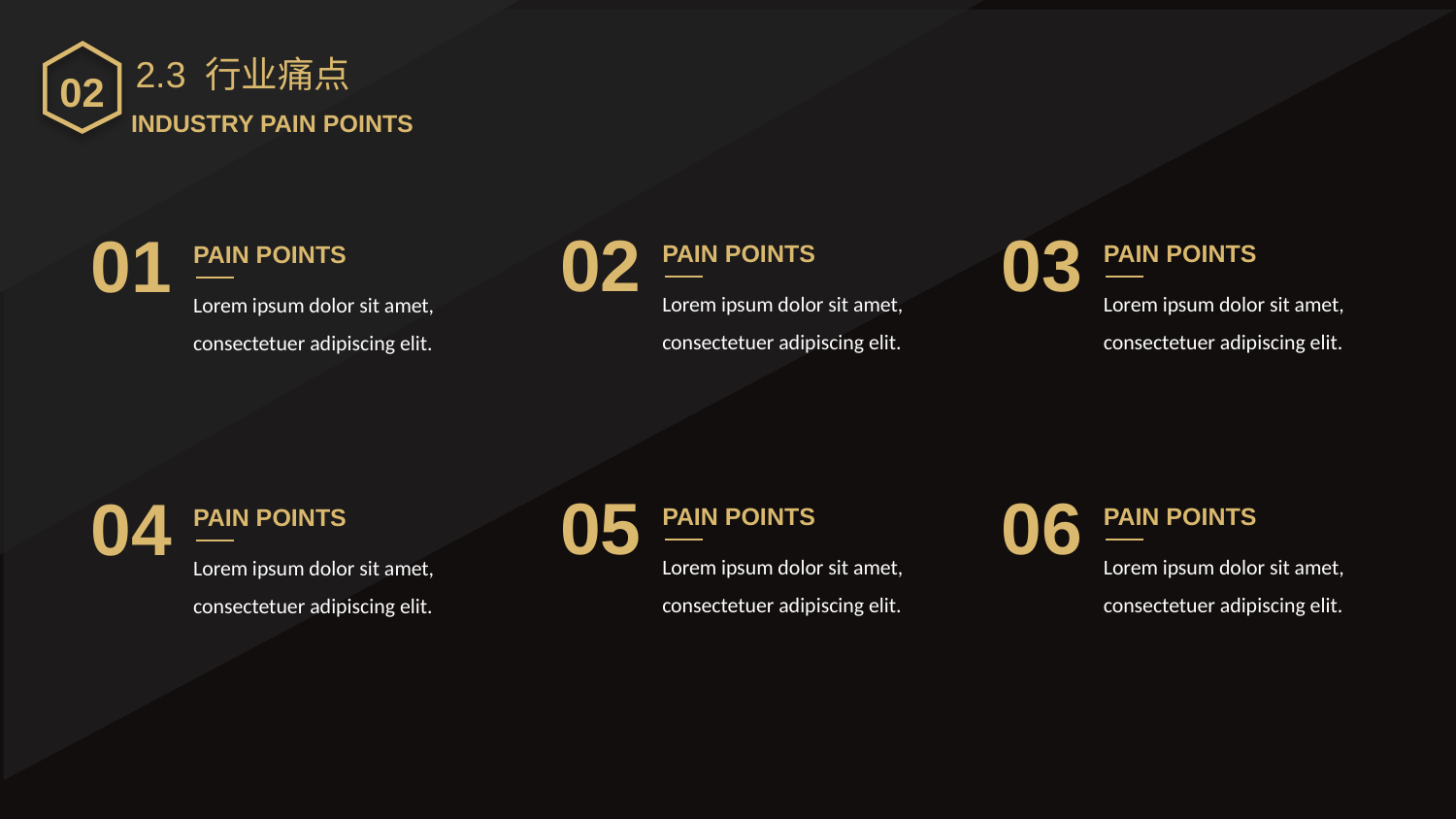

02
2.3 行业痛点
INDUSTRY PAIN POINTS
03
02
01
PAIN POINTS
PAIN POINTS
PAIN POINTS
Lorem ipsum dolor sit amet, consectetuer adipiscing elit.
Lorem ipsum dolor sit amet, consectetuer adipiscing elit.
Lorem ipsum dolor sit amet, consectetuer adipiscing elit.
06
05
04
PAIN POINTS
PAIN POINTS
PAIN POINTS
Lorem ipsum dolor sit amet, consectetuer adipiscing elit.
Lorem ipsum dolor sit amet, consectetuer adipiscing elit.
Lorem ipsum dolor sit amet, consectetuer adipiscing elit.